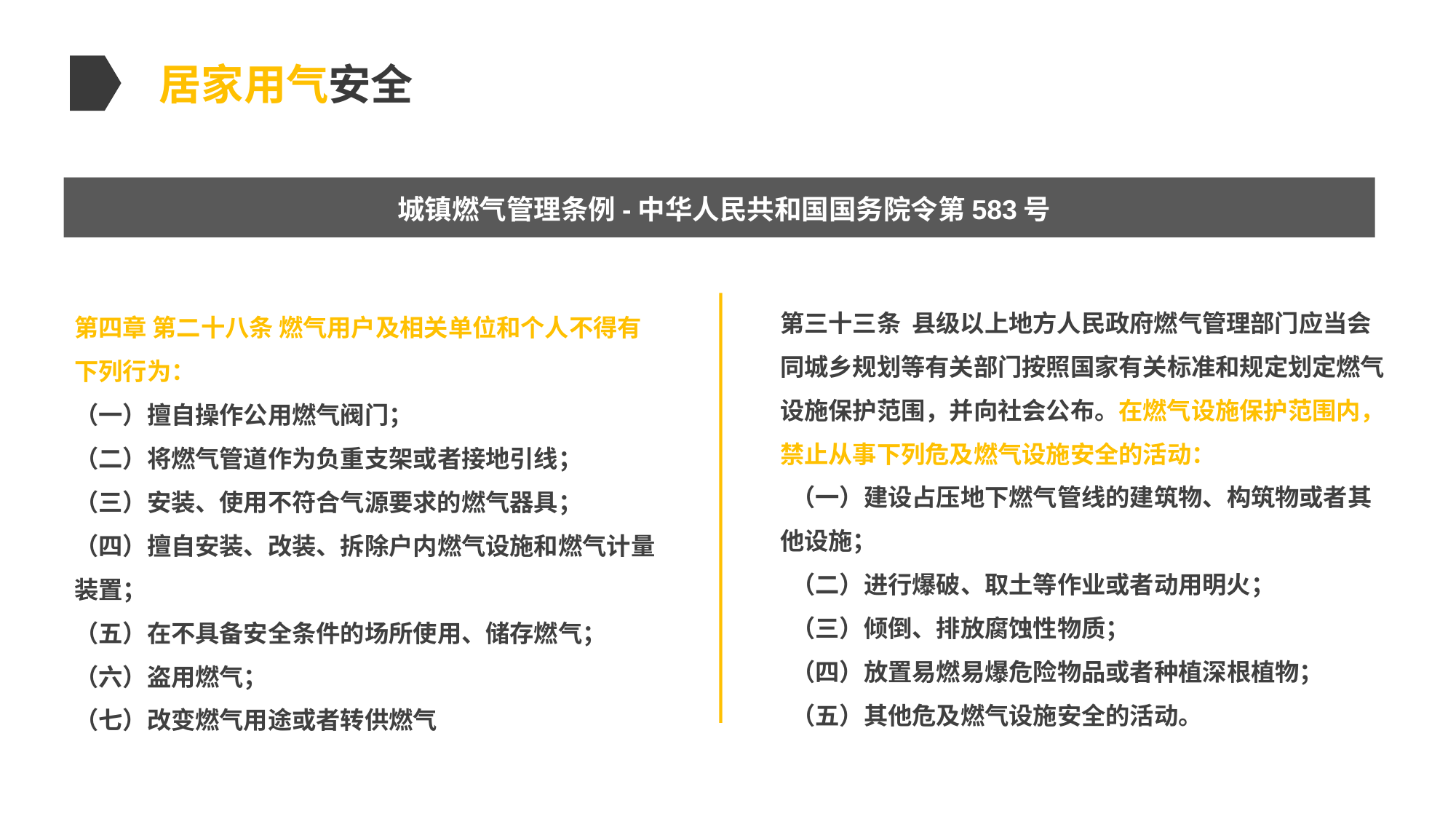

居家用气安全

城镇燃气管理条例-中华人民共和国国务院令第583号

第三十三条  县级以上地方人民政府燃气管理部门应当会同城乡规划等有关部门按照国家有关标准和规定划定燃气设施保护范围，并向社会公布。在燃气设施保护范围内，禁止从事下列危及燃气设施安全的活动：
 （一）建设占压地下燃气管线的建筑物、构筑物或者其他设施；
 （二）进行爆破、取土等作业或者动用明火；
 （三）倾倒、排放腐蚀性物质；
 （四）放置易燃易爆危险物品或者种植深根植物；
 （五）其他危及燃气设施安全的活动。

第四章 第二十八条 燃气用户及相关单位和个人不得有下列行为：
（一）擅自操作公用燃气阀门；
（二）将燃气管道作为负重支架或者接地引线；
（三）安装、使用不符合气源要求的燃气器具；
（四）擅自安装、改装、拆除户内燃气设施和燃气计量装置；
（五）在不具备安全条件的场所使用、储存燃气；
（六）盗用燃气；
（七）改变燃气用途或者转供燃气